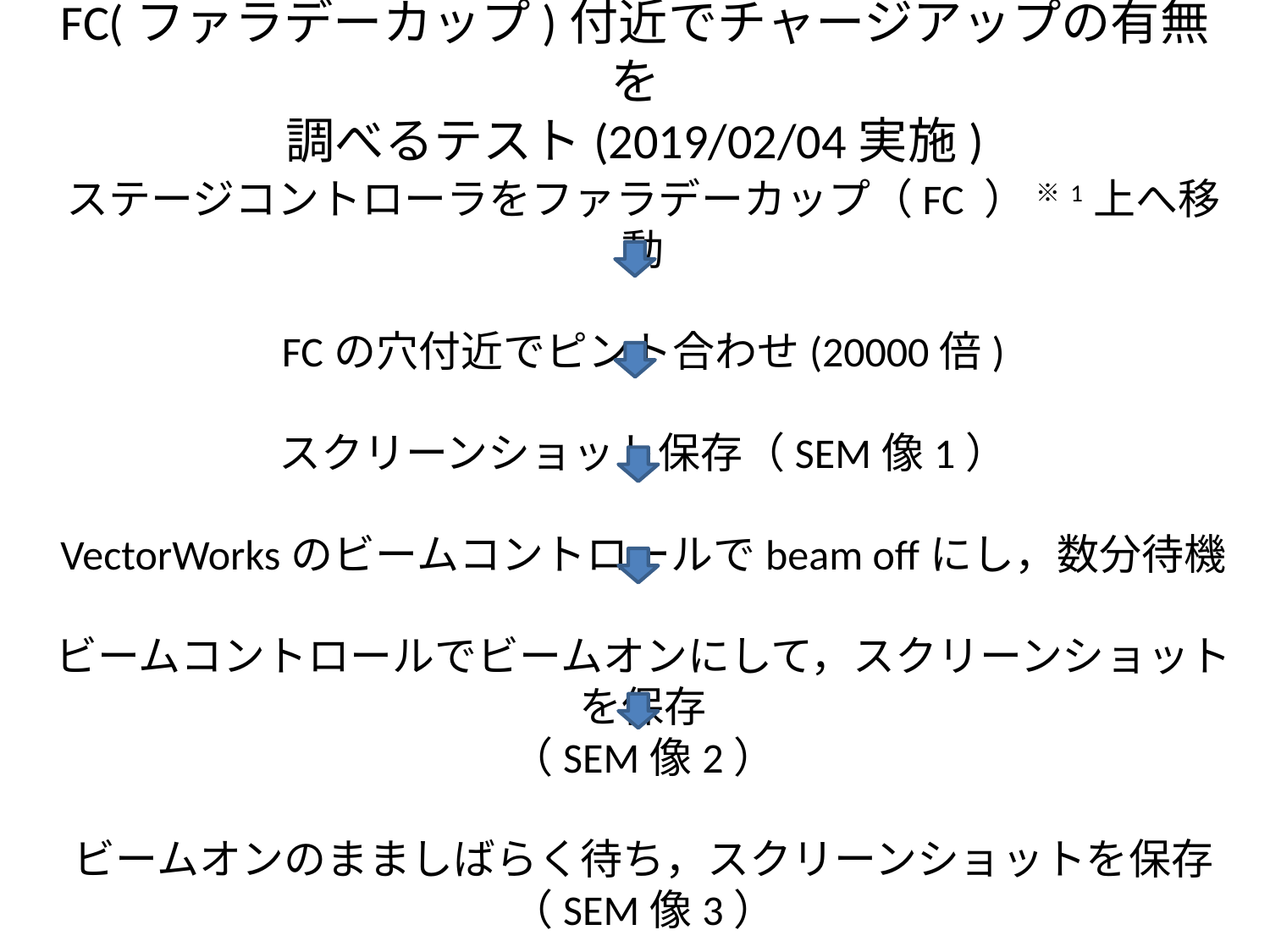

FC(ファラデーカップ)付近でチャージアップの有無を
調べるテスト(2019/02/04実施)
ステージコントローラをファラデーカップ（FC ） ※1上へ移動

FCの穴付近でピント合わせ(20000倍)

スクリーンショット保存（SEM像1）

VectorWorksのビームコントロールでbeam offにし，数分待機

ビームコントロールでビームオンにして，スクリーンショットを保存
（SEM像2）

ビームオンのまましばらく待ち，スクリーンショットを保存（SEM像3）

※1　ブランキング電極でチャージアップがあったか調べるため、
サンプル上ではなくFC付近でテストを行う